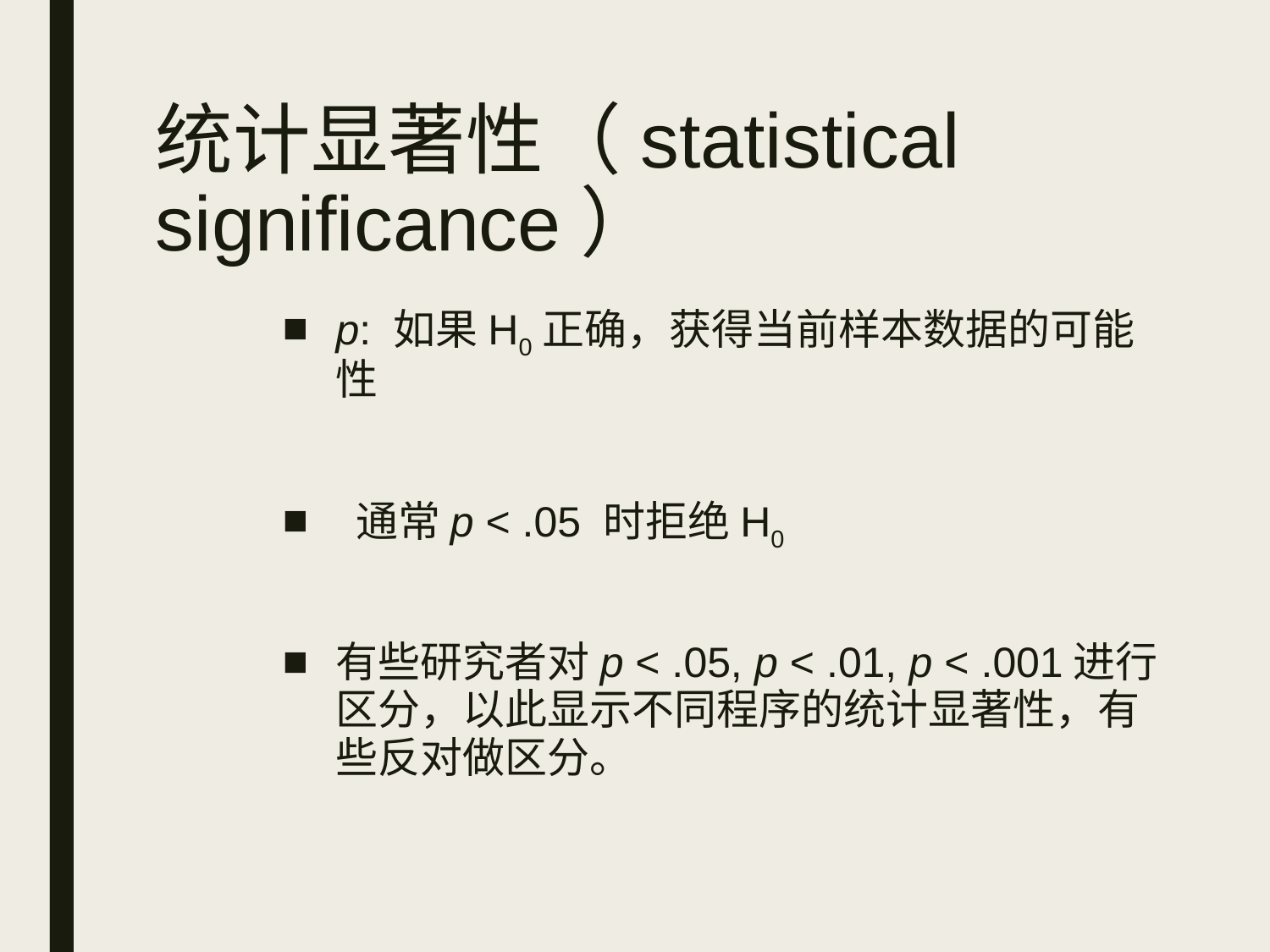

# 统计显著性（statistical significance）
p: 如果H0正确，获得当前样本数据的可能性

 通常p < .05 时拒绝H0

有些研究者对p < .05, p < .01, p < .001进行区分，以此显示不同程序的统计显著性，有些反对做区分。